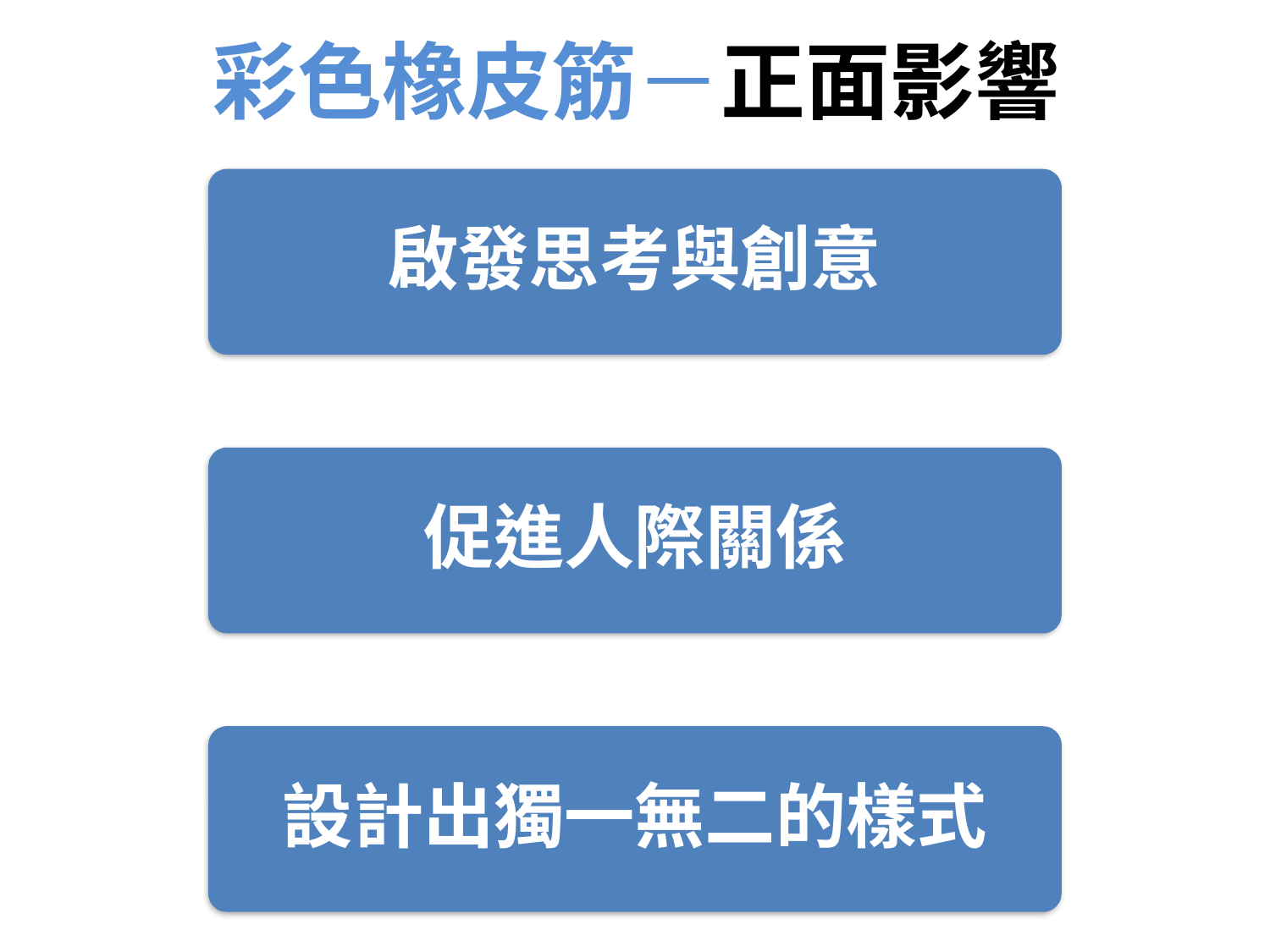

# 彩色橡皮筋－正面影響
啟發思考與創意

促進人際關係

設計出獨一無二的樣式